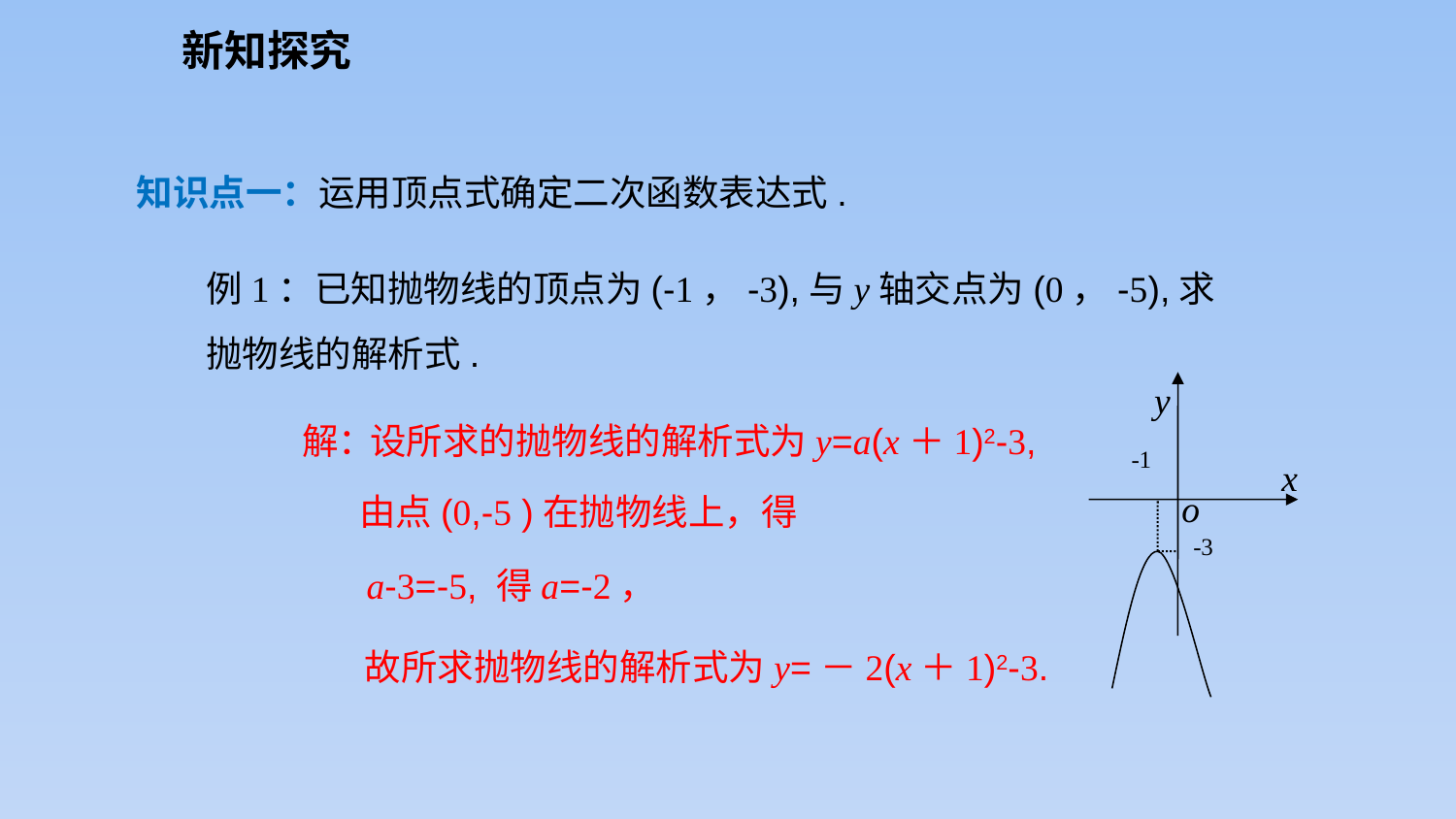

新知探究
知识点一：运用顶点式确定二次函数表达式.
例1：已知抛物线的顶点为(-1，-3),与y轴交点为(0，-5),求抛物线的解析式.
y

设所求的抛物线的解析式为y=a(x＋1)2-3,
解：
-1
x
o
由点(0,-5 )在抛物线上，得

-3

a-3=-5, 得a=-2，
故所求抛物线的解析式为y=－2(x＋1)2-3.